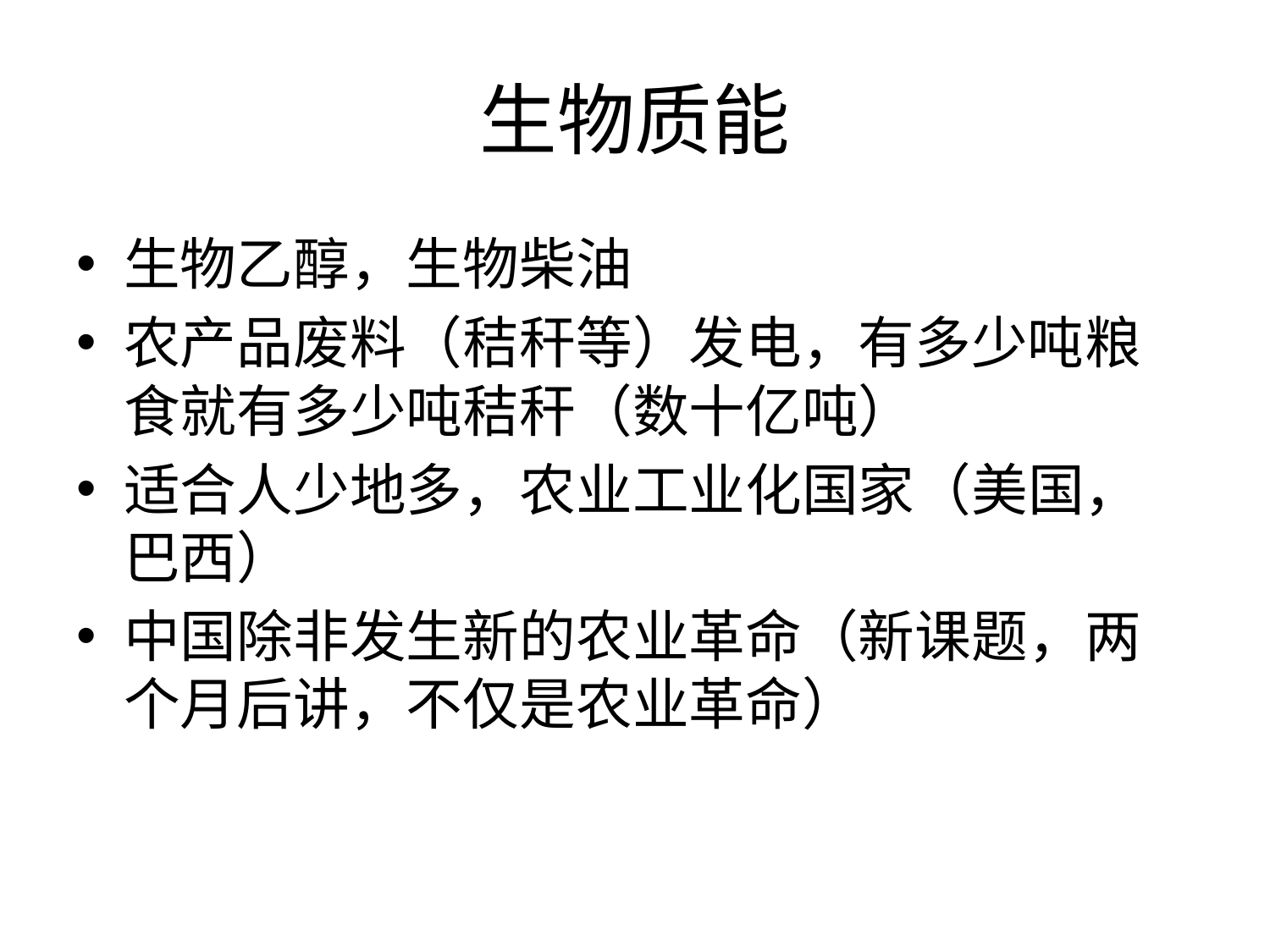

# 生物质能
生物乙醇，生物柴油
农产品废料（秸秆等）发电，有多少吨粮食就有多少吨秸秆（数十亿吨）
适合人少地多，农业工业化国家（美国，巴西）
中国除非发生新的农业革命（新课题，两个月后讲，不仅是农业革命）